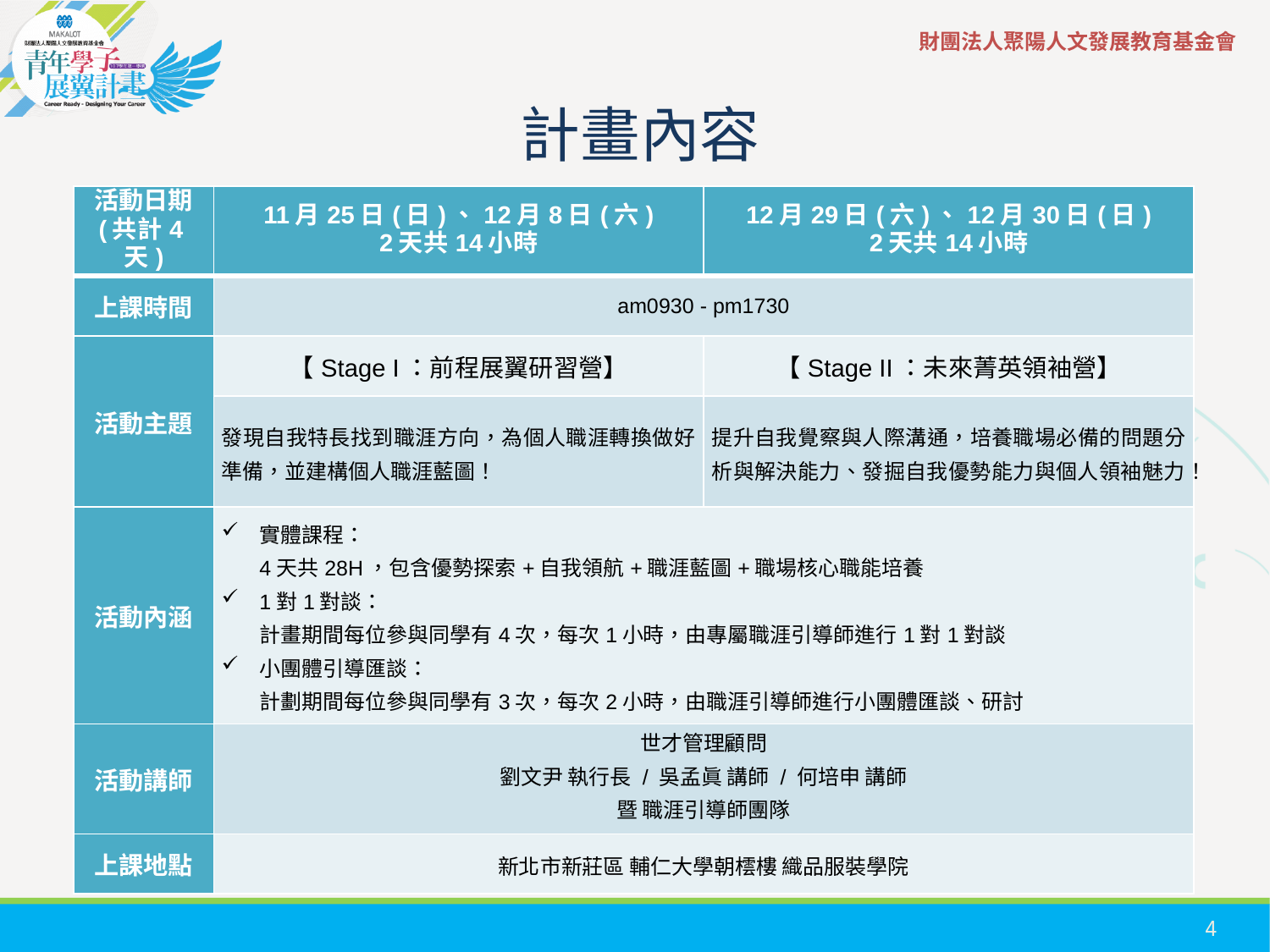

# 計畫內容
| 活動日期 (共計4天) | 11月25日(日)、12月8日(六) 2天共14小時 | 12月29日(六)、12月30日(日) 2天共14小時 |
| --- | --- | --- |
| 上課時間 | am0930 - pm1730 |  |
| 活動主題 | 【Stage I：前程展翼研習營】 | 【Stage II：未來菁英領袖營】 |
|  | 發現自我特長找到職涯方向，為個人職涯轉換做好準備，並建構個人職涯藍圖！ | 提升自我覺察與人際溝通，培養職場必備的問題分析與解決能力、發掘自我優勢能力與個人領袖魅力！ |
| 活動內涵 | 實體課程： 4天共28H，包含優勢探索+自我領航+職涯藍圖+職場核心職能培養 1對1對談： 計畫期間每位參與同學有4次，每次1小時，由專屬職涯引導師進行1對1對談 小團體引導匯談： 計劃期間每位參與同學有3次，每次2小時，由職涯引導師進行小團體匯談、研討 |  |
| 活動講師 | 世才管理顧問 劉文尹 執行長 / 吳孟眞 講師 / 何培申 講師 暨 職涯引導師團隊 |  |
| 上課地點 | 新北市新莊區 輔仁大學朝橒樓 織品服裝學院 |  |